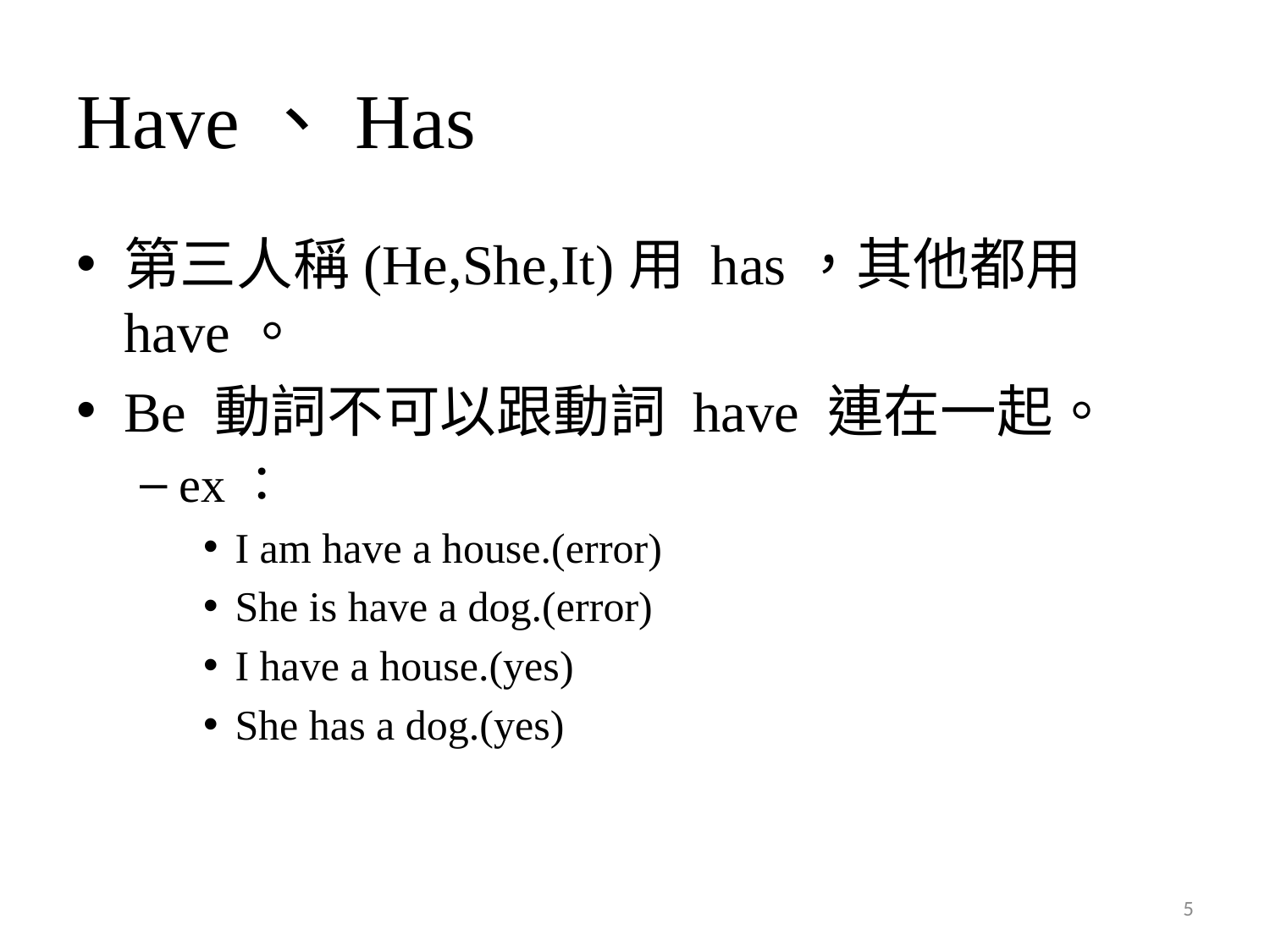

# Have、Has
第三人稱(He,She,It)用 has，其他都用 have。
Be 動詞不可以跟動詞 have 連在一起。
ex：
I am have a house.(error)
She is have a dog.(error)
I have a house.(yes)
She has a dog.(yes)
5